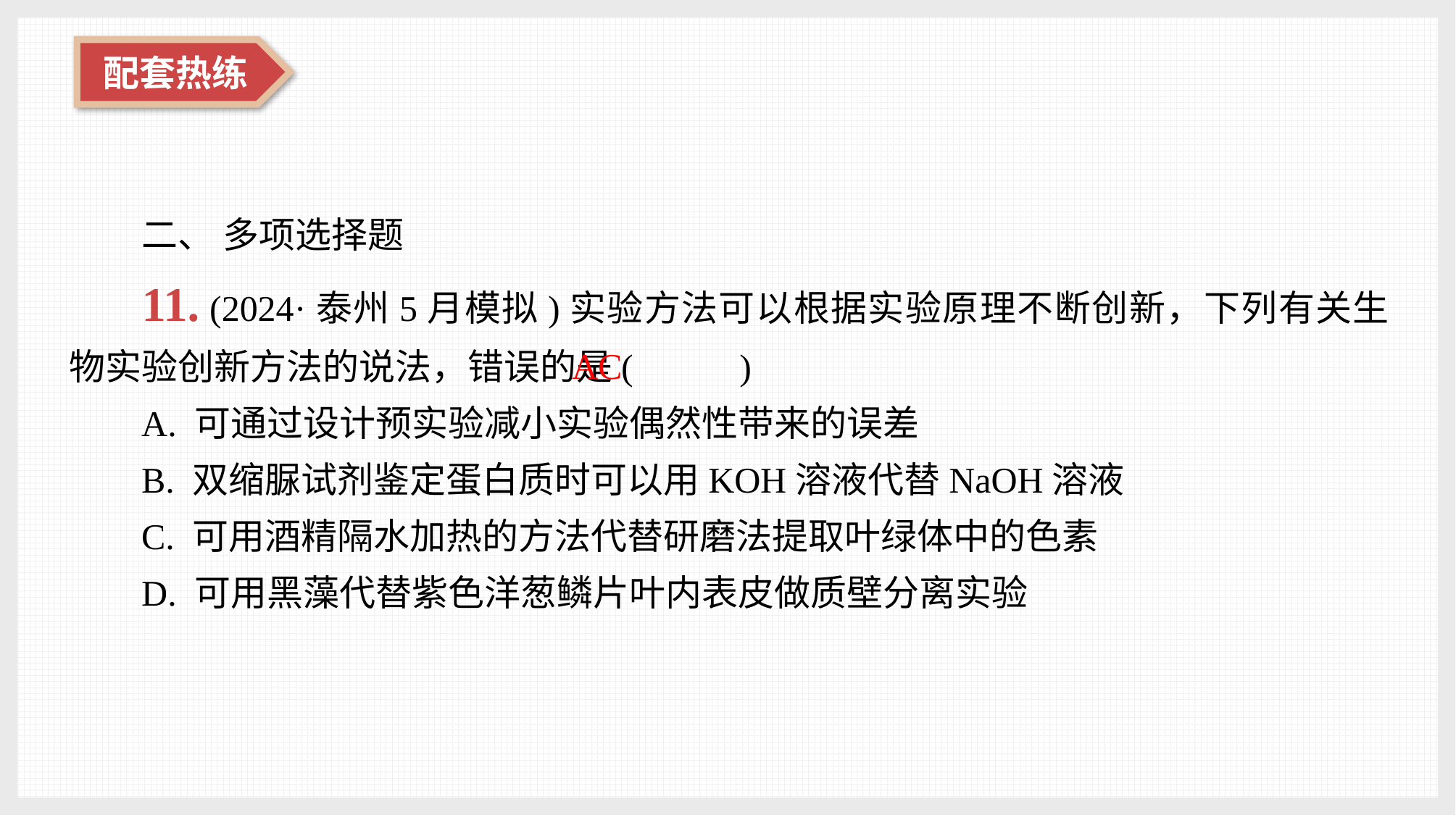

二、 多项选择题
11. (2024·泰州5月模拟)实验方法可以根据实验原理不断创新，下列有关生物实验创新方法的说法，错误的是(　  　)
A. 可通过设计预实验减小实验偶然性带来的误差
B. 双缩脲试剂鉴定蛋白质时可以用KOH溶液代替NaOH溶液
C. 可用酒精隔水加热的方法代替研磨法提取叶绿体中的色素
D. 可用黑藻代替紫色洋葱鳞片叶内表皮做质壁分离实验
AC